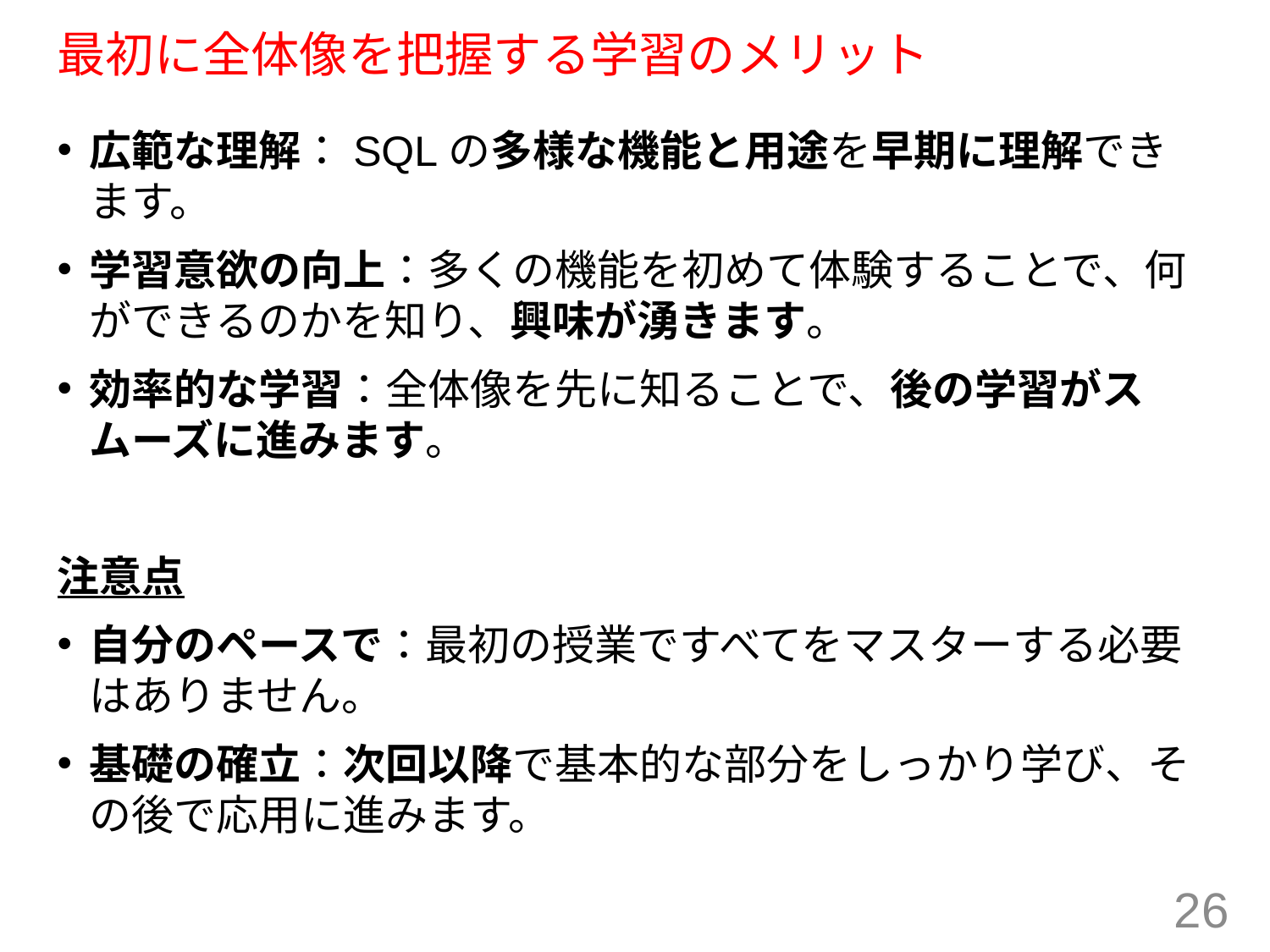

# 最初に全体像を把握する学習のメリット
広範な理解：SQLの多様な機能と用途を早期に理解できます。
学習意欲の向上：多くの機能を初めて体験することで、何ができるのかを知り、興味が湧きます。
効率的な学習：全体像を先に知ることで、後の学習がスムーズに進みます。

注意点
自分のペースで：最初の授業ですべてをマスターする必要はありません。
基礎の確立：次回以降で基本的な部分をしっかり学び、その後で応用に進みます。

26